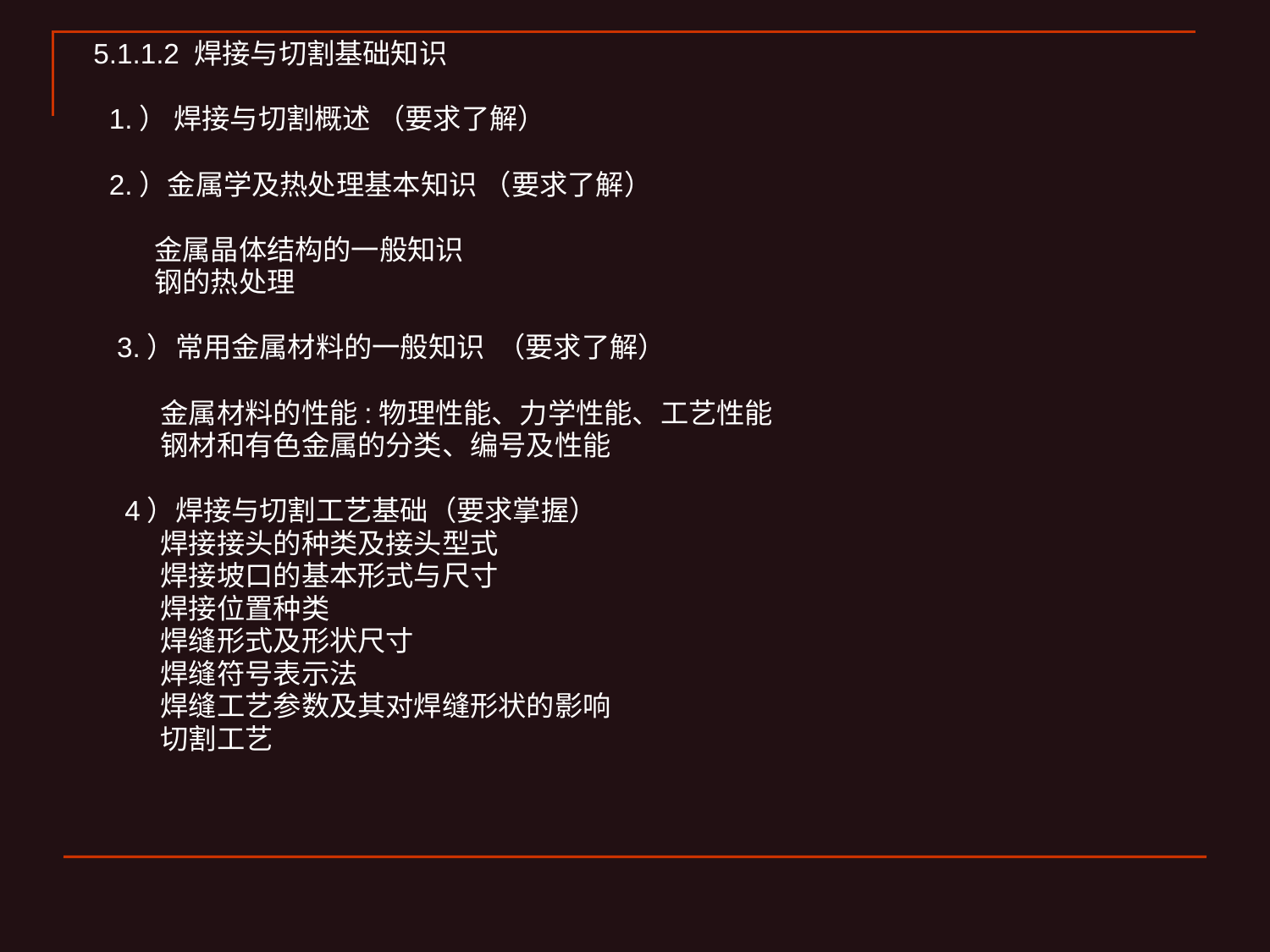

5.1.1.2 焊接与切割基础知识

    1.） 焊接与切割概述 （要求了解）

    2.）金属学及热处理基本知识 （要求了解）

           金属晶体结构的一般知识
           钢的热处理

     3.）常用金属材料的一般知识  （要求了解）

            金属材料的性能:物理性能、力学性能、工艺性能
            钢材和有色金属的分类、编号及性能

      4）焊接与切割工艺基础（要求掌握）
            焊接接头的种类及接头型式
            焊接坡口的基本形式与尺寸
            焊接位置种类
            焊缝形式及形状尺寸
            焊缝符号表示法
            焊缝工艺参数及其对焊缝形状的影响
            切割工艺